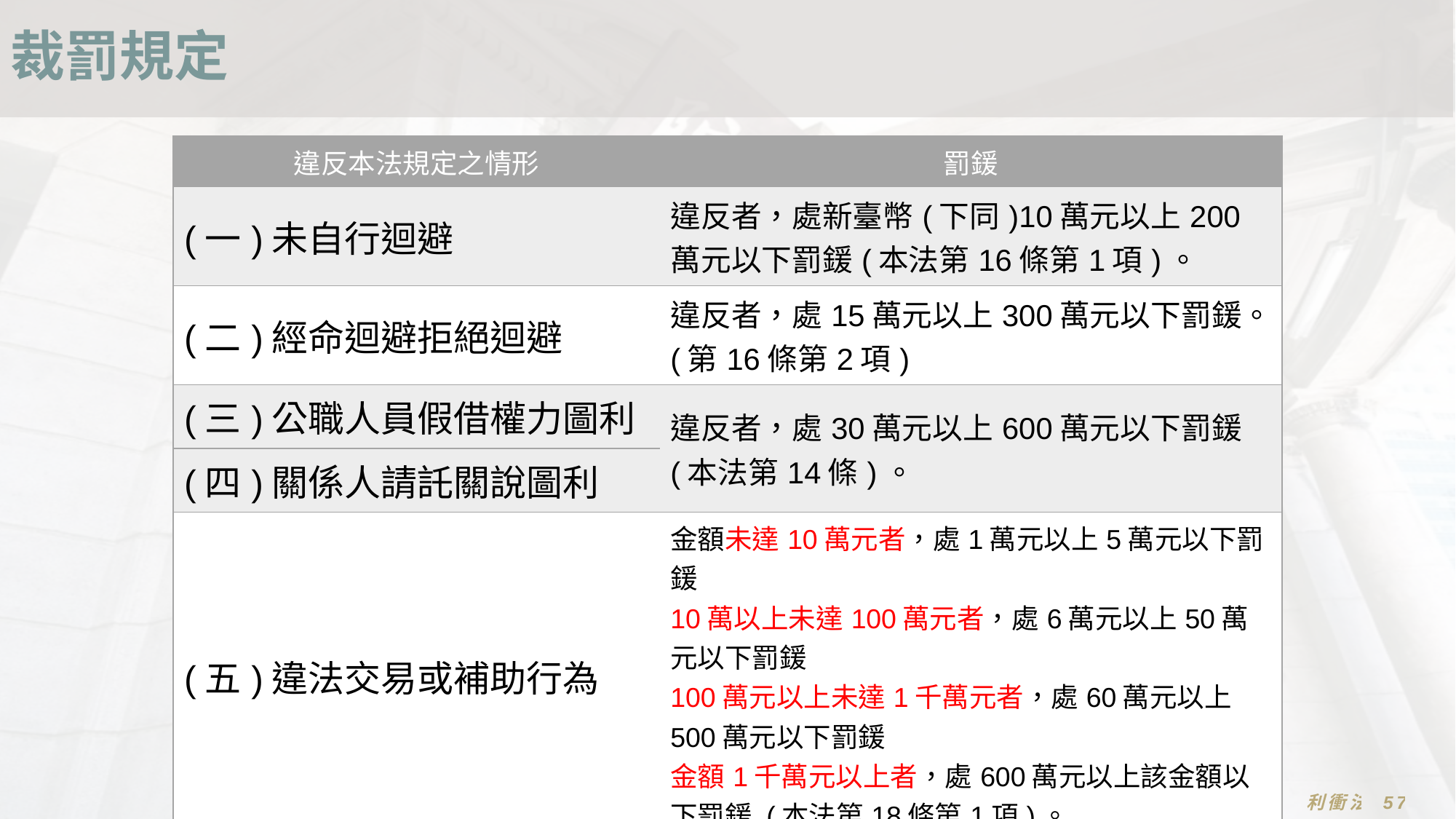

# 裁罰規定
| 違反本法規定之情形 | 罰鍰 |
| --- | --- |
| (一)未自行迴避 | 違反者，處新臺幣(下同)10萬元以上200萬元以下罰鍰(本法第16條第1項)。 |
| (二)經命迴避拒絕迴避 | 違反者，處15萬元以上300萬元以下罰鍰。(第16條第2項) |
| (三)公職人員假借權力圖利 | 違反者，處30萬元以上600萬元以下罰鍰 (本法第14條)。 |
| (四)關係人請託關說圖利 |  |
| (五)違法交易或補助行為 | 金額未達10萬元者，處1萬元以上5萬元以下罰鍰 10萬以上未達100萬元者，處6萬元以上50萬元以下罰鍰 100萬元以上未達1千萬元者，處60萬元以上500萬元以下罰鍰 金額1千萬元以上者，處600萬元以上該金額以下罰鍰 (本法第18條第1項)。 |
| (六)未依規定揭露或公開 | 違反者，處5萬元以上50萬元以下罰鍰並得按次處罰(本法第18條第3項)。 |
說明結束，感謝參與
聯絡電話：02-23413183 分機：178